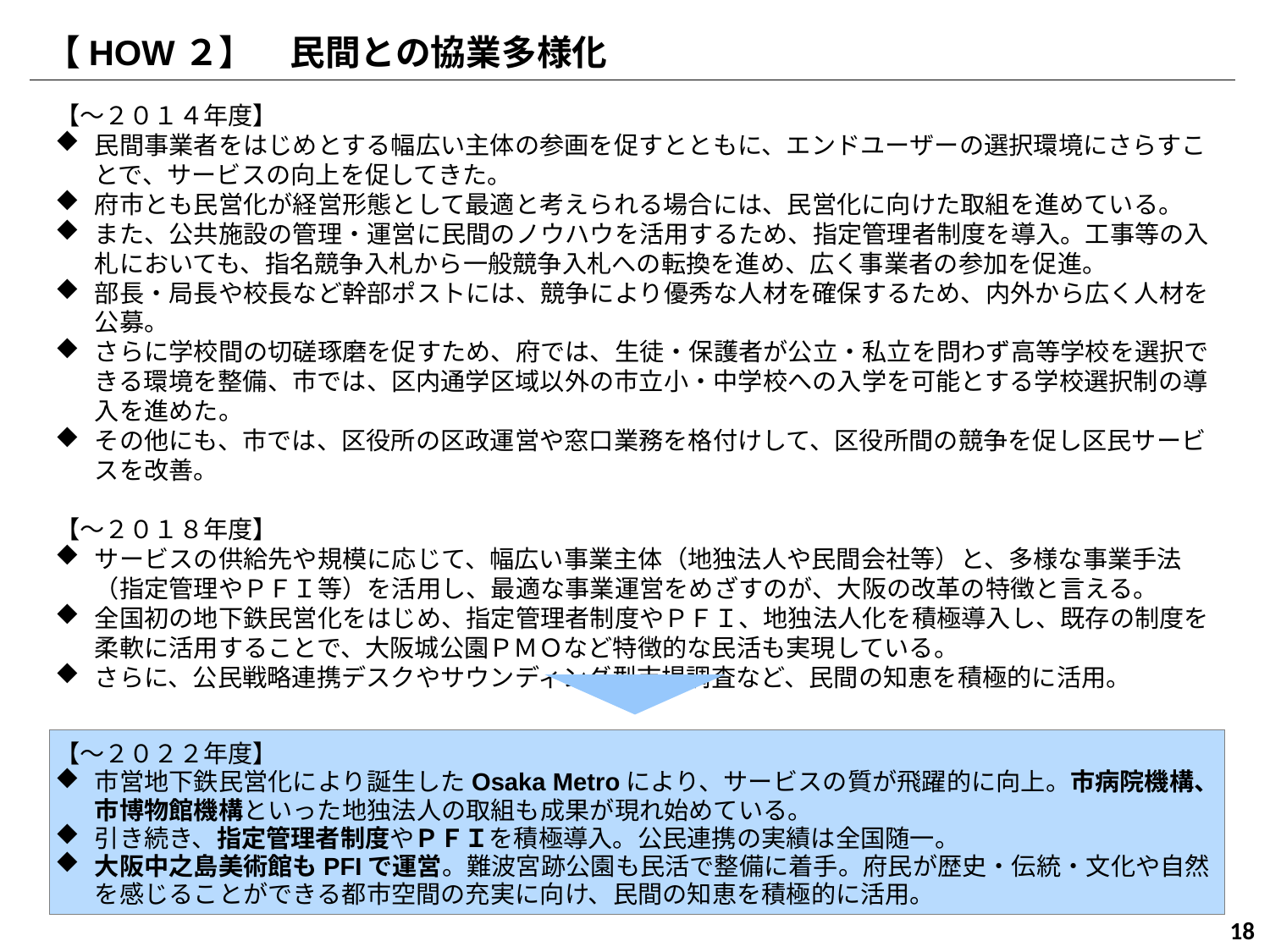

【HOW２】　民間との協業多様化
【～２０１４年度】
民間事業者をはじめとする幅広い主体の参画を促すとともに、エンドユーザーの選択環境にさらすことで、サービスの向上を促してきた。
府市とも民営化が経営形態として最適と考えられる場合には、民営化に向けた取組を進めている。
また、公共施設の管理・運営に民間のノウハウを活用するため、指定管理者制度を導入。工事等の入札においても、指名競争入札から一般競争入札への転換を進め、広く事業者の参加を促進。
部長・局長や校長など幹部ポストには、競争により優秀な人材を確保するため、内外から広く人材を公募。
さらに学校間の切磋琢磨を促すため、府では、生徒・保護者が公立・私立を問わず高等学校を選択できる環境を整備、市では、区内通学区域以外の市立小・中学校への入学を可能とする学校選択制の導入を進めた。
その他にも、市では、区役所の区政運営や窓口業務を格付けして、区役所間の競争を促し区民サービスを改善。

【～２０１８年度】
サービスの供給先や規模に応じて、幅広い事業主体（地独法人や民間会社等）と、多様な事業手法（指定管理やＰＦＩ等）を活用し、最適な事業運営をめざすのが、大阪の改革の特徴と言える。
全国初の地下鉄民営化をはじめ、指定管理者制度やＰＦＩ、地独法人化を積極導入し、既存の制度を柔軟に活用することで、大阪城公園ＰＭＯなど特徴的な民活も実現している。
さらに、公民戦略連携デスクやサウンディング型市場調査など、民間の知恵を積極的に活用。

【～２０２２年度】
市営地下鉄民営化により誕生したOsaka Metroにより、サービスの質が飛躍的に向上。市病院機構、市博物館機構といった地独法人の取組も成果が現れ始めている。
引き続き、指定管理者制度やＰＦＩを積極導入。公民連携の実績は全国随一。
大阪中之島美術館もPFIで運営。難波宮跡公園も民活で整備に着手。府民が歴史・伝統・文化や自然を感じることができる都市空間の充実に向け、民間の知恵を積極的に活用。
18